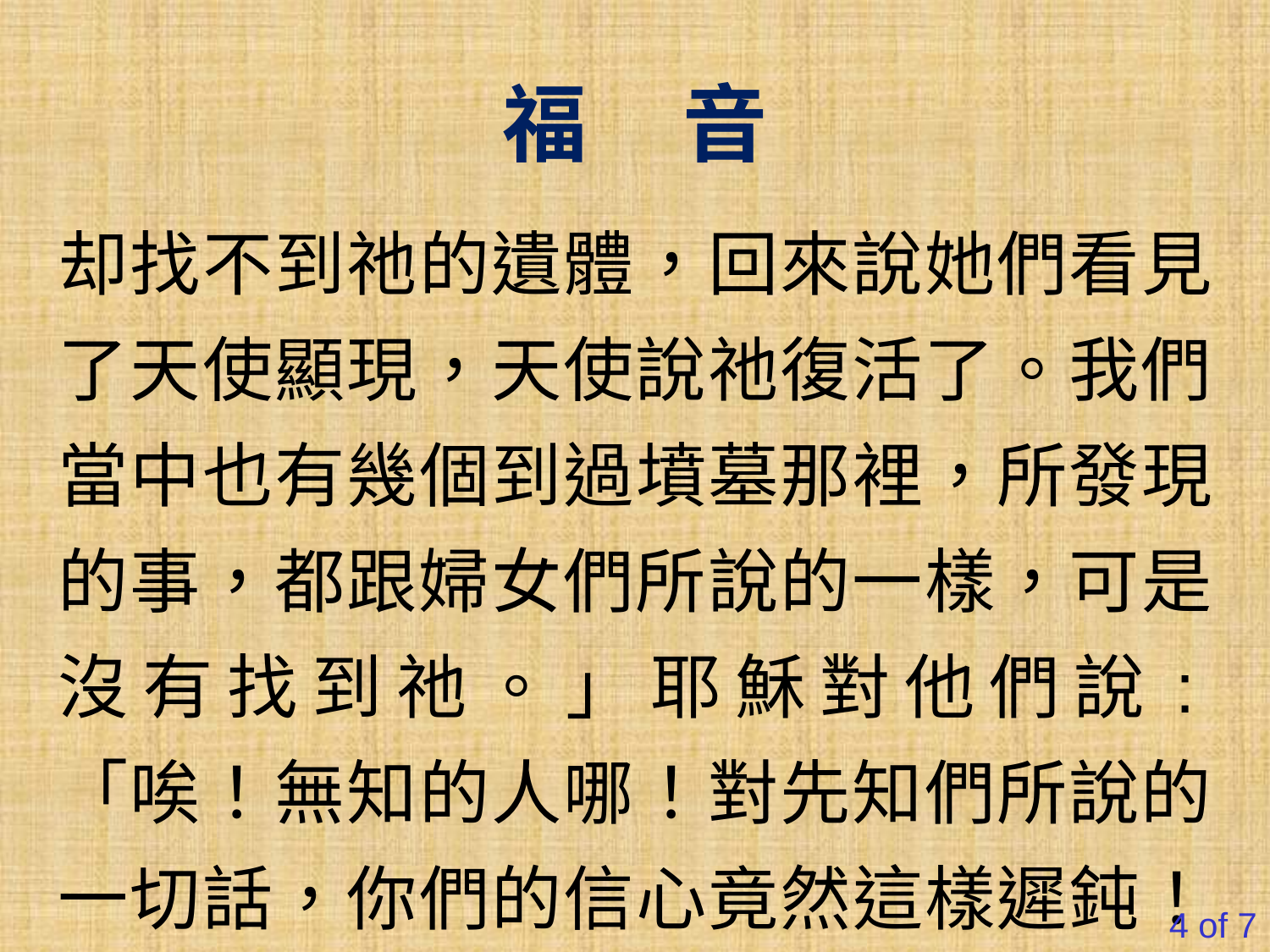

福     音

却找不到祂的遺體，回來說她們看見了天使顯現，天使說祂復活了。我們當中也有幾個到過墳墓那裡，所發現的事，都跟婦女們所說的一樣，可是沒有找到祂。」耶穌對他們說:「唉！無知的人哪！對先知們所說的一切話，你們的信心竟然這樣遲鈍！默西亞
4 of 7